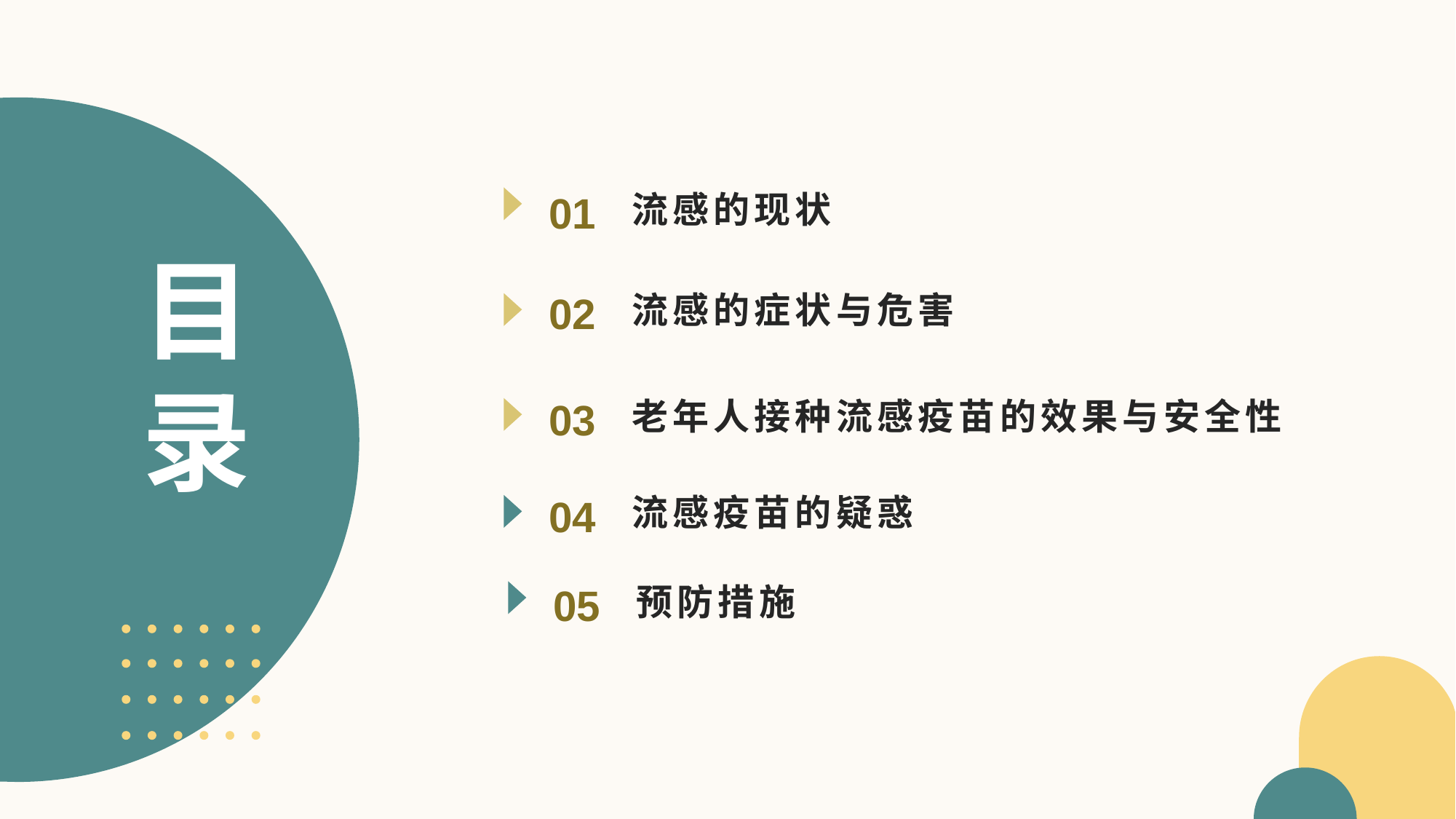

流感的现状
01

# 目录
02
流感的症状与危害

老年人接种流感疫苗的效果与安全性
03

流感疫苗的疑惑
04

预防措施
05